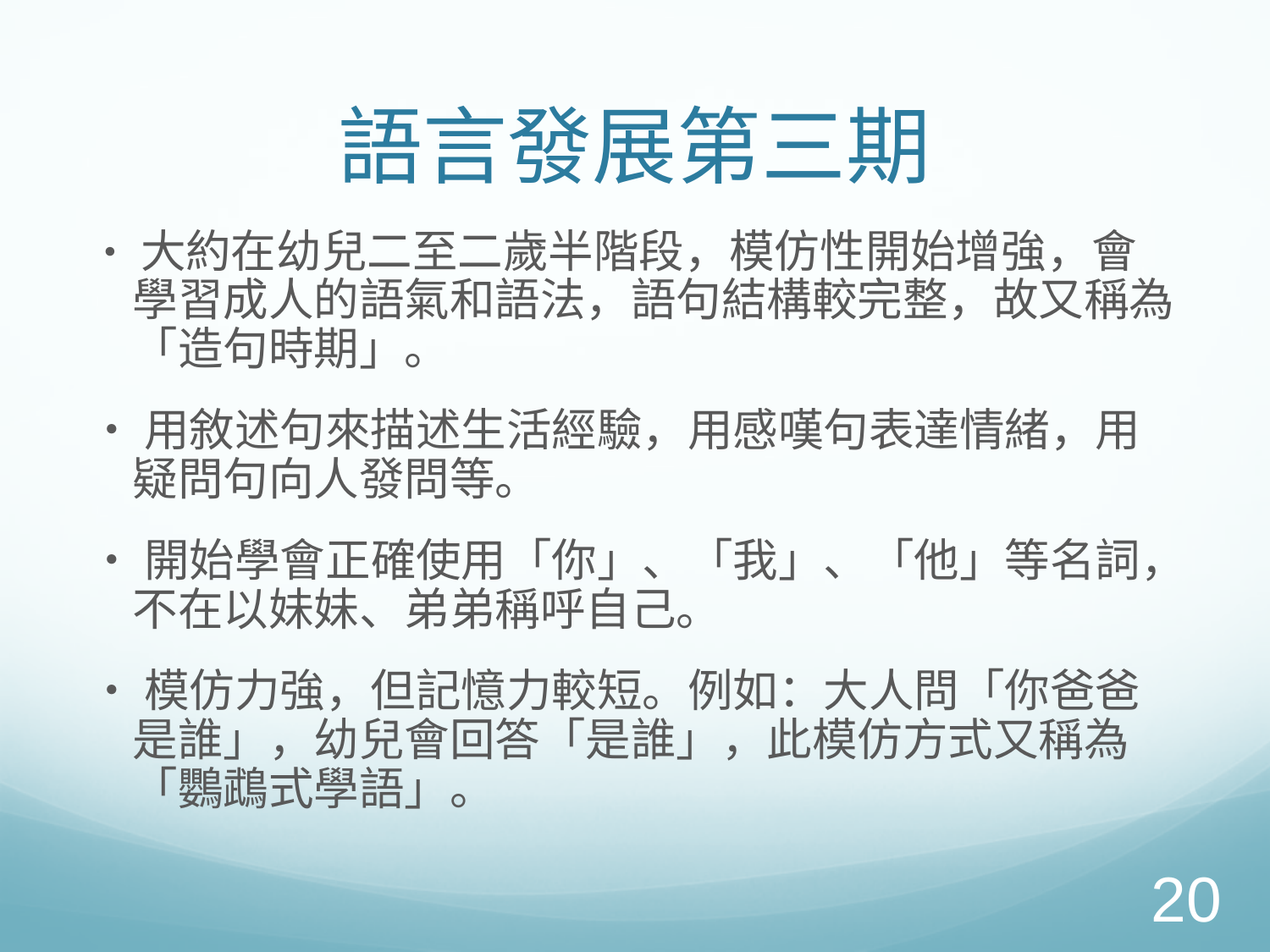

# 語言發展第三期
‧大約在幼兒二至二歲半階段，模仿性開始增強，會學習成人的語氣和語法，語句結構較完整，故又稱為「造句時期」。
‧用敘述句來描述生活經驗，用感嘆句表達情緒，用疑問句向人發問等。
‧開始學會正確使用「你」、「我」、「他」等名詞，不在以妹妹、弟弟稱呼自己。
‧模仿力強，但記憶力較短。例如：大人問「你爸爸是誰」，幼兒會回答「是誰」，此模仿方式又稱為「鸚鵡式學語」。
20